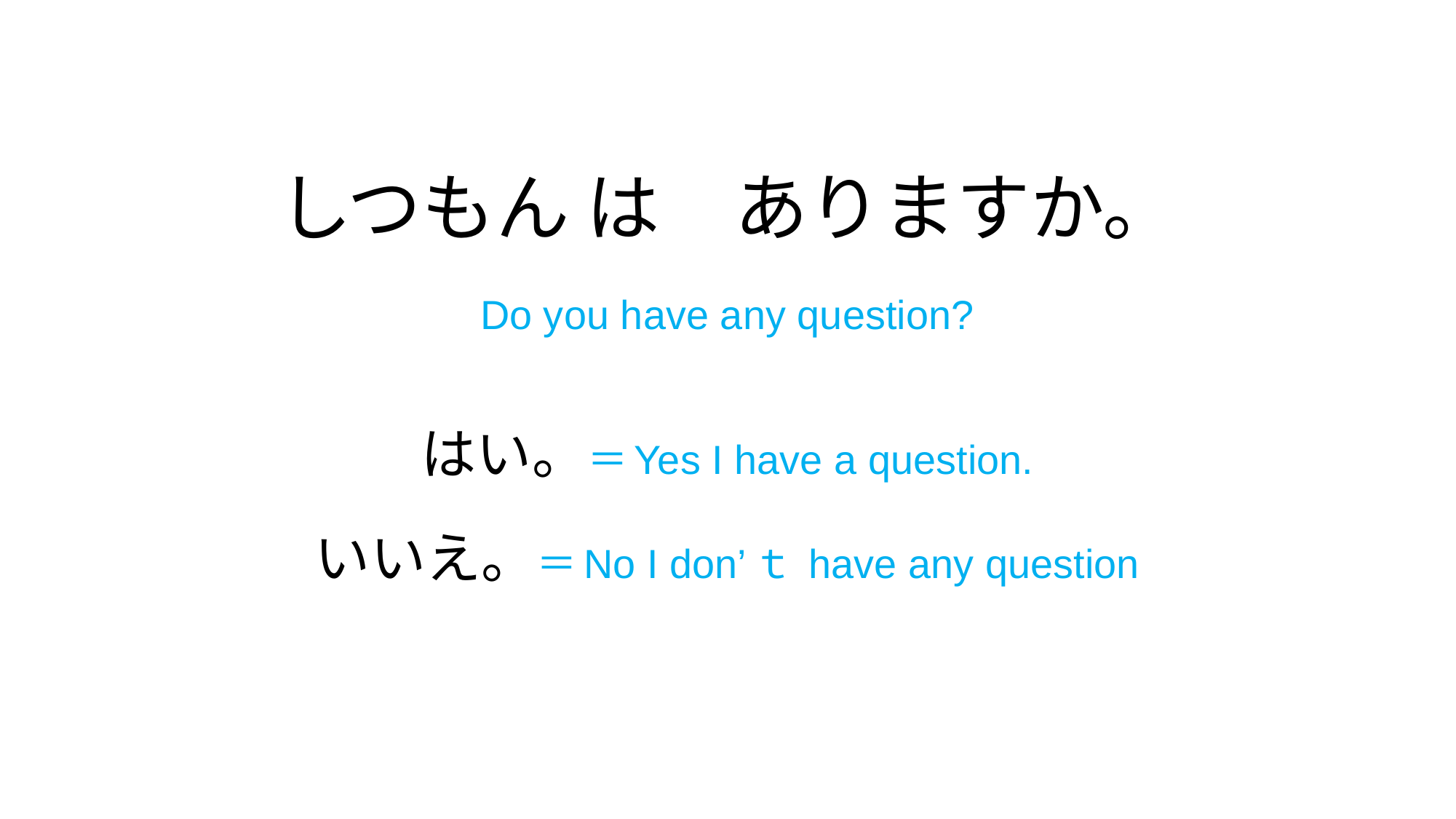

# しつもん は　ありますか。 Do you have any question? はい。＝Yes I have a question. いいえ。＝No I don’ｔ have any question